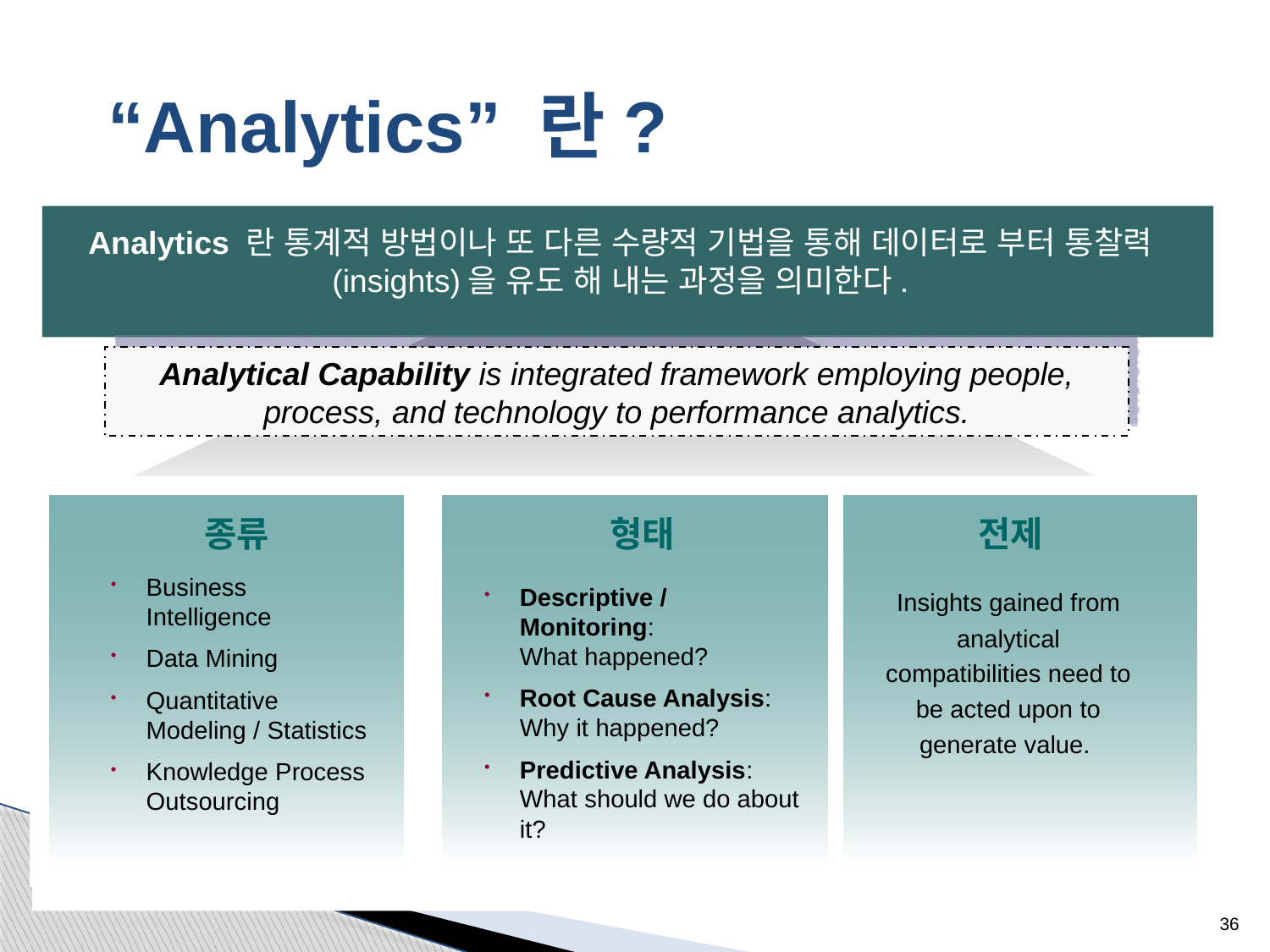

“Analytics” 란?

Analytics 란 통계적 방법이나 또 다른 수량적 기법을 통해 데이터로 부터 통찰력 (insights)을 유도 해 내는 과정을 의미한다.

Analytical Capability is integrated framework employing people, process, and technology to performance analytics.

종류
형태
전제
Business Intelligence
Data Mining
Quantitative Modeling / Statistics
Knowledge Process Outsourcing

Descriptive / Monitoring:
What happened?
Root Cause Analysis: Why it happened?
Predictive Analysis: What should we do about it?

Insights gained from analytical compatibilities need to be acted upon to generate value.
36